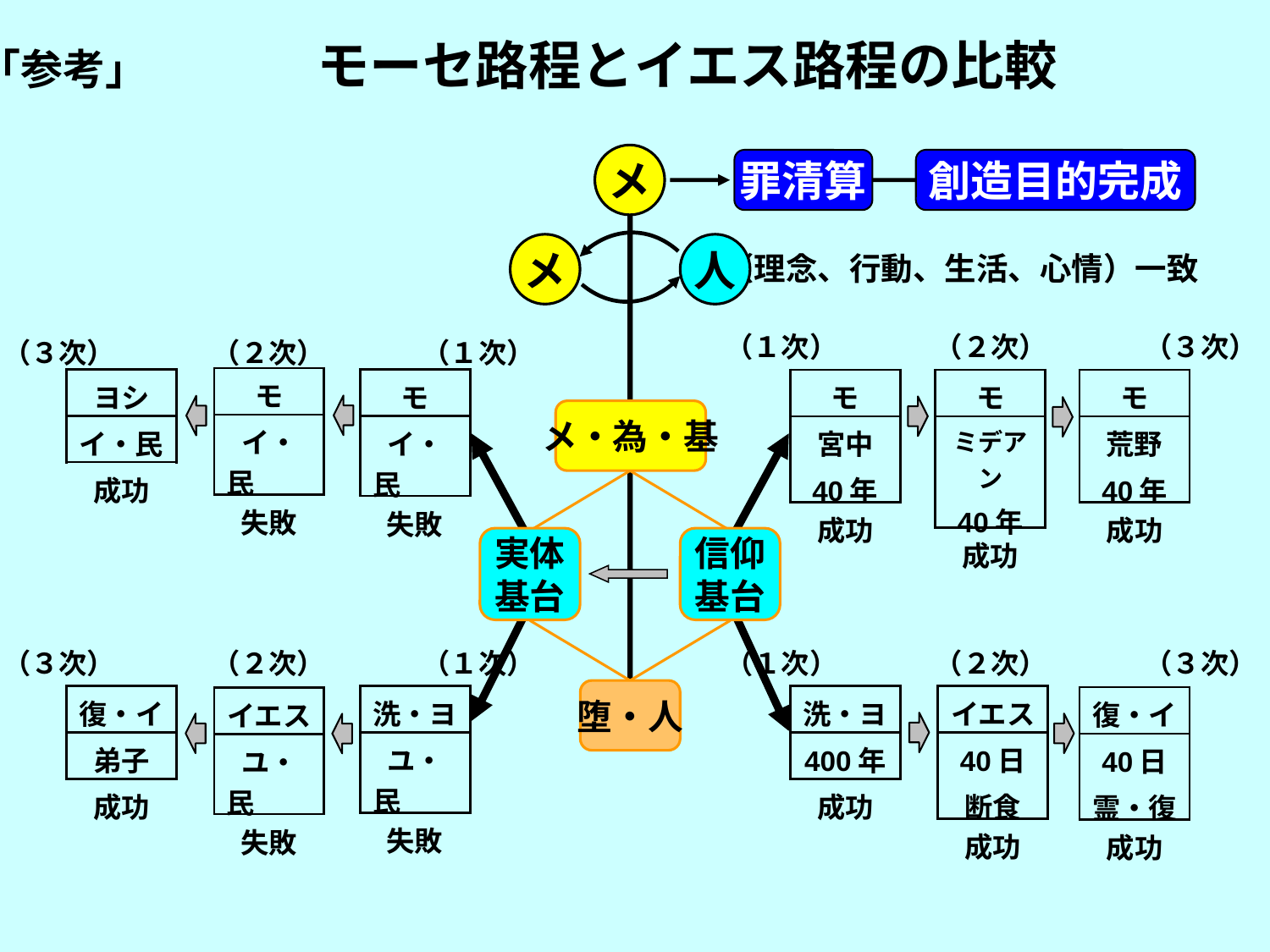

「参考」　　　　モーセ路程とイエス路程の比較
メ
罪清算
創造目的完成

メ
人
（理念、行動、生活、心情）一致

（１次）  　　　（２次）　 　 　（３次）
（３次）  　　　（２次）　 　 　（１次）
| モ |
| --- |
| イ・民 |
| 失敗 |
| ヨシ |
| --- |
| イ・民 |
| 成功 |
| モ |
| --- |
| イ・民 |
| 失敗 |
| モ |
| --- |
| 宮中 40年 |
| 成功 |
| モ |
| --- |
| ミデアン 40年 |
| 成功 |
| モ |
| --- |
| 荒野 40年 |
| 成功 |

メ・為・基

実体
基台
信仰
基台

（１次）  　　　（２次）　 　 　（３次）
（３次）  　　　（２次）　 　 　（１次）
堕・人
| 洗・ヨ |
| --- |
| 400年 |
| 成功 |
| 復・イ |
| --- |
| 弟子 |
| 成功 |
| 洗・ヨ |
| --- |
| ユ・民 |
| 失敗 |
| イエス |
| --- |
| 40日 断食 |
| 成功 |
| 復・イ |
| --- |
| 40日 霊・復 |
| 成功 |
| イエス |
| --- |
| ユ・民 |
| 失敗 |